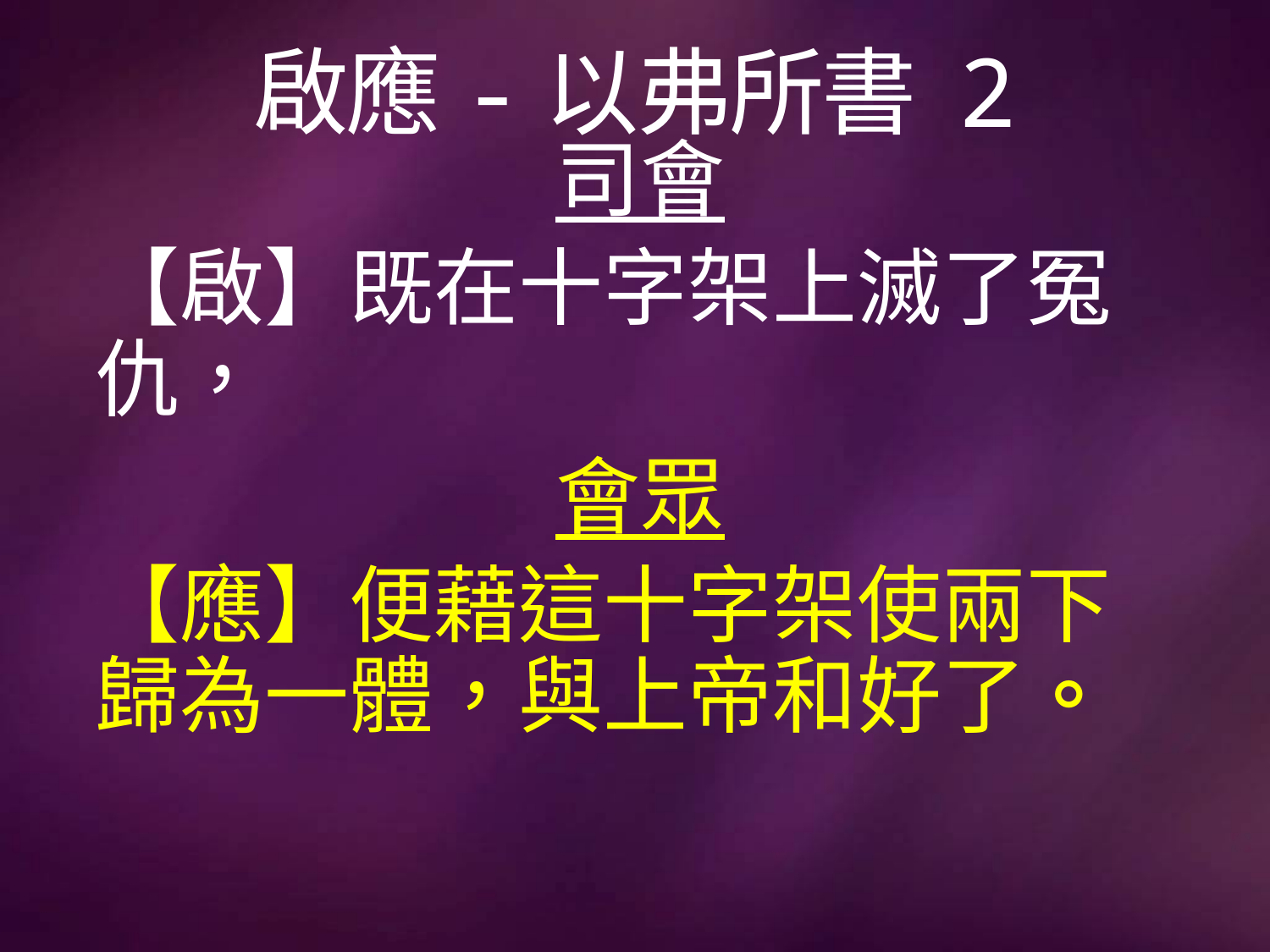

# 啟應-以弗所書 2
司會
【啟】既在十字架上滅了冤仇，

會眾
【應】便藉這十字架使兩下歸為一體，與上帝和好了。